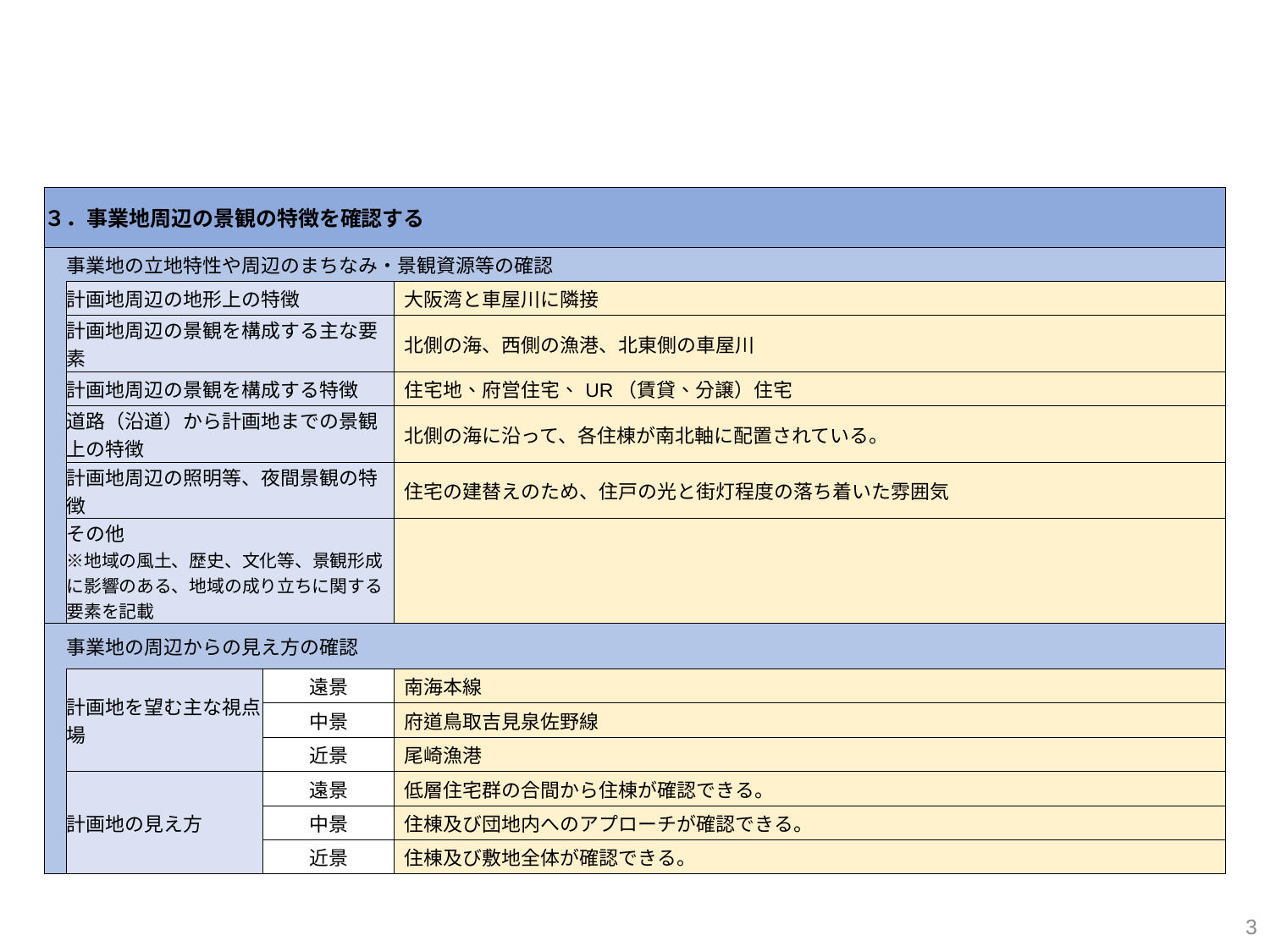

| ３．事業地周辺の景観の特徴を確認する |  |  |  |
| --- | --- | --- | --- |
|  | 事業地の立地特性や周辺のまちなみ・景観資源等の確認 |  |  |
|  | 計画地周辺の地形上の特徴 |  | 大阪湾と車屋川に隣接 |
|  | 計画地周辺の景観を構成する主な要素 |  | 北側の海、西側の漁港、北東側の車屋川 |
|  | 計画地周辺の景観を構成する特徴 |  | 住宅地、府営住宅、UR（賃貸、分譲）住宅 |
|  | 道路（沿道）から計画地までの景観上の特徴 |  | 北側の海に沿って、各住棟が南北軸に配置されている。 |
|  | 計画地周辺の照明等、夜間景観の特徴 |  | 住宅の建替えのため、住戸の光と街灯程度の落ち着いた雰囲気 |
|  | その他 ※地域の風土、歴史、文化等、景観形成に影響のある、地域の成り立ちに関する要素を記載 |  |  |
|  | 事業地の周辺からの見え方の確認 |  |  |
|  | 計画地を望む主な視点場 | 遠景 | 南海本線 |
|  |  | 中景 | 府道鳥取吉見泉佐野線 |
|  |  | 近景 | 尾崎漁港 |
|  | 計画地の見え方 | 遠景 | 低層住宅群の合間から住棟が確認できる。 |
|  |  | 中景 | 住棟及び団地内へのアプローチが確認できる。 |
|  |  | 近景 | 住棟及び敷地全体が確認できる。 |
3